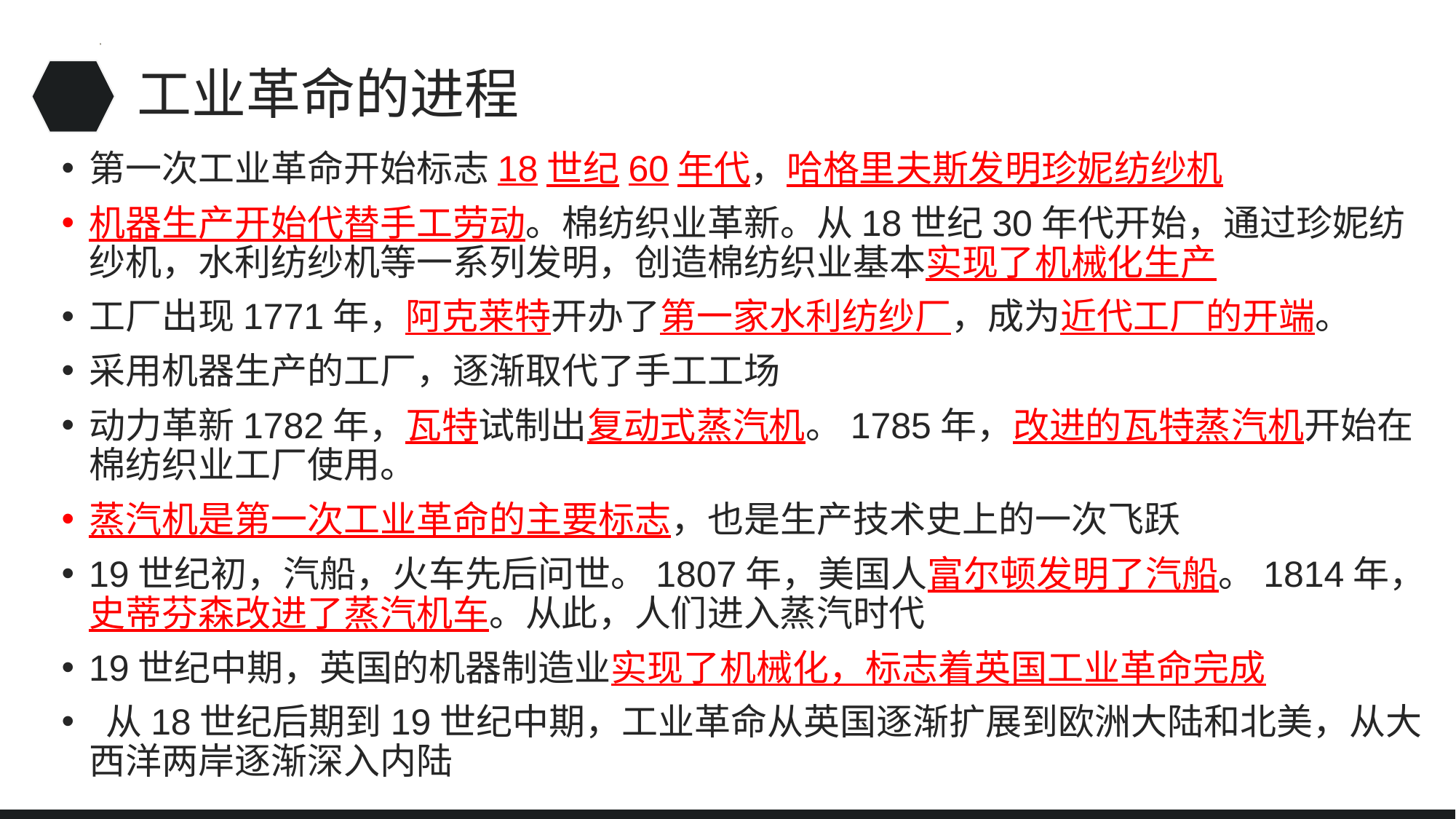

# 工业革命的进程
第一次工业革命开始标志18世纪60年代，哈格里夫斯发明珍妮纺纱机
机器生产开始代替手工劳动。棉纺织业革新。从18世纪30年代开始，通过珍妮纺纱机，水利纺纱机等一系列发明，创造棉纺织业基本实现了机械化生产
工厂出现1771年，阿克莱特开办了第一家水利纺纱厂，成为近代工厂的开端。
采用机器生产的工厂，逐渐取代了手工工场
动力革新1782年，瓦特试制出复动式蒸汽机。1785年，改进的瓦特蒸汽机开始在棉纺织业工厂使用。
蒸汽机是第一次工业革命的主要标志，也是生产技术史上的一次飞跃
19世纪初，汽船，火车先后问世。1807年，美国人富尔顿发明了汽船。1814年，史蒂芬森改进了蒸汽机车。从此，人们进入蒸汽时代
19世纪中期，英国的机器制造业实现了机械化，标志着英国工业革命完成
 从18世纪后期到19世纪中期，工业革命从英国逐渐扩展到欧洲大陆和北美，从大西洋两岸逐渐深入内陆